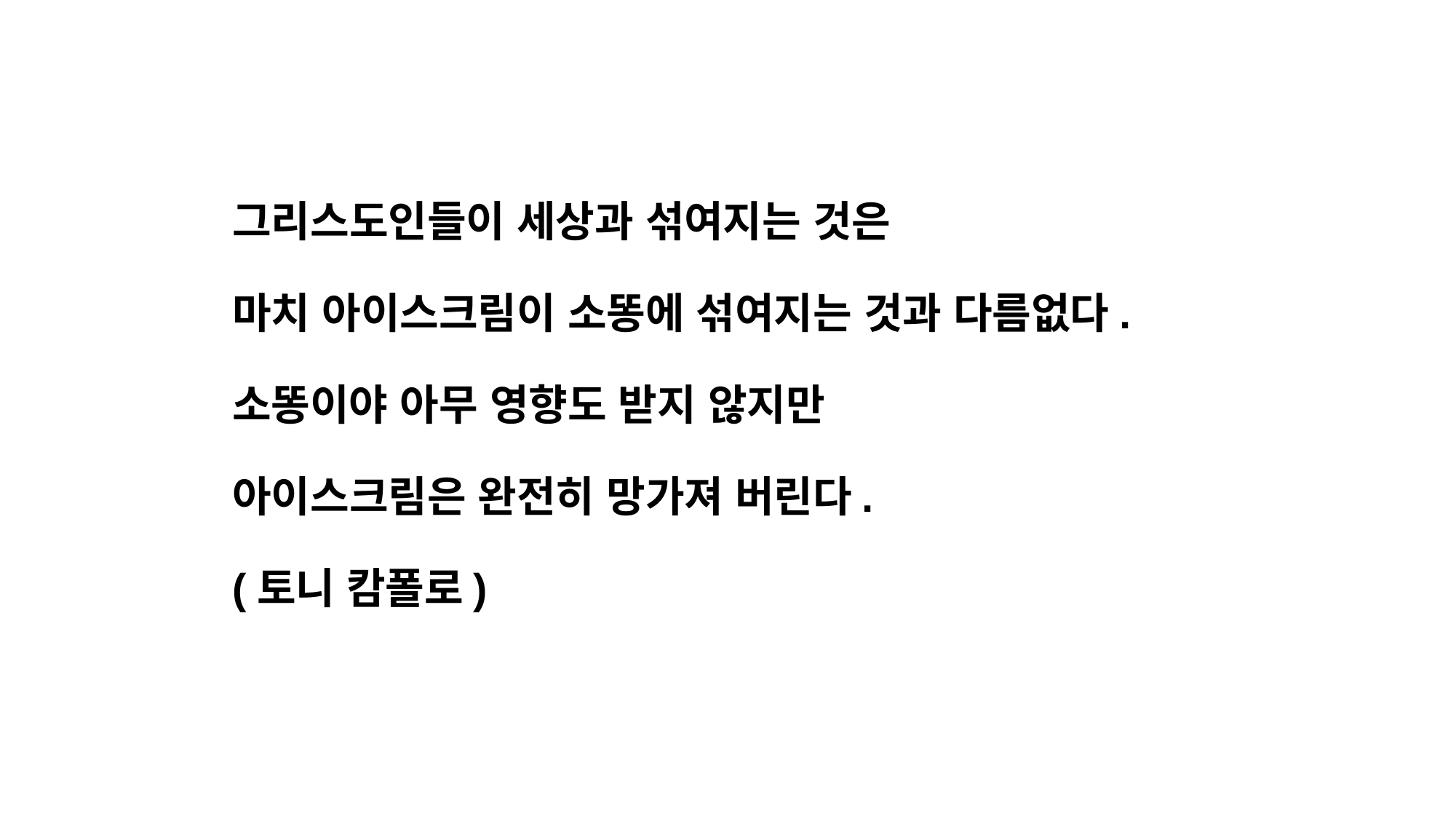

그리스도인들이 세상과 섞여지는 것은
마치 아이스크림이 소똥에 섞여지는 것과 다름없다.
소똥이야 아무 영향도 받지 않지만
아이스크림은 완전히 망가져 버린다.
(토니 캄폴로)